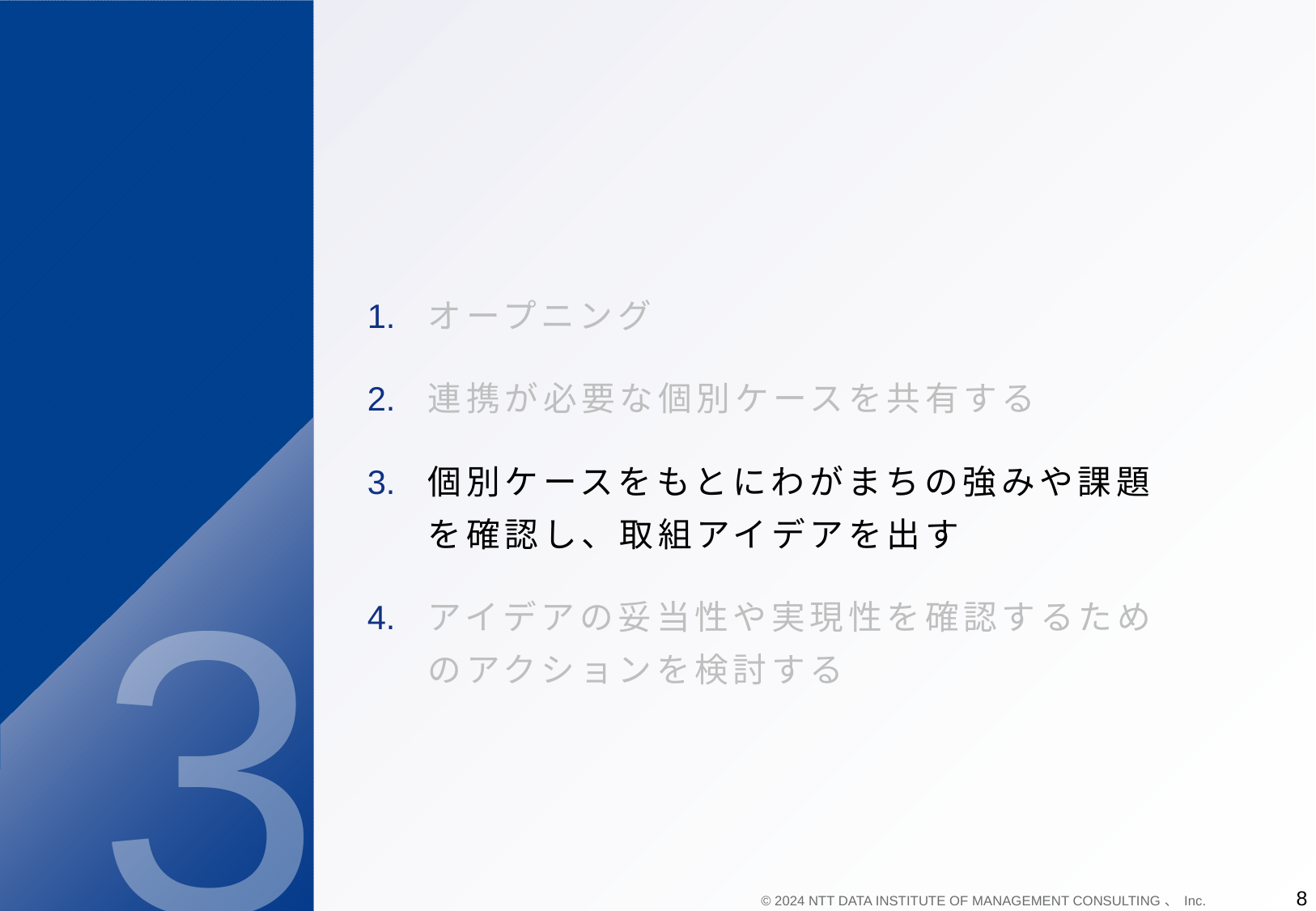

オープニング
連携が必要な個別ケースを共有する
個別ケースをもとにわがまちの強みや課題を確認し、取組アイデアを出す
アイデアの妥当性や実現性を確認するためのアクションを検討する
3
8